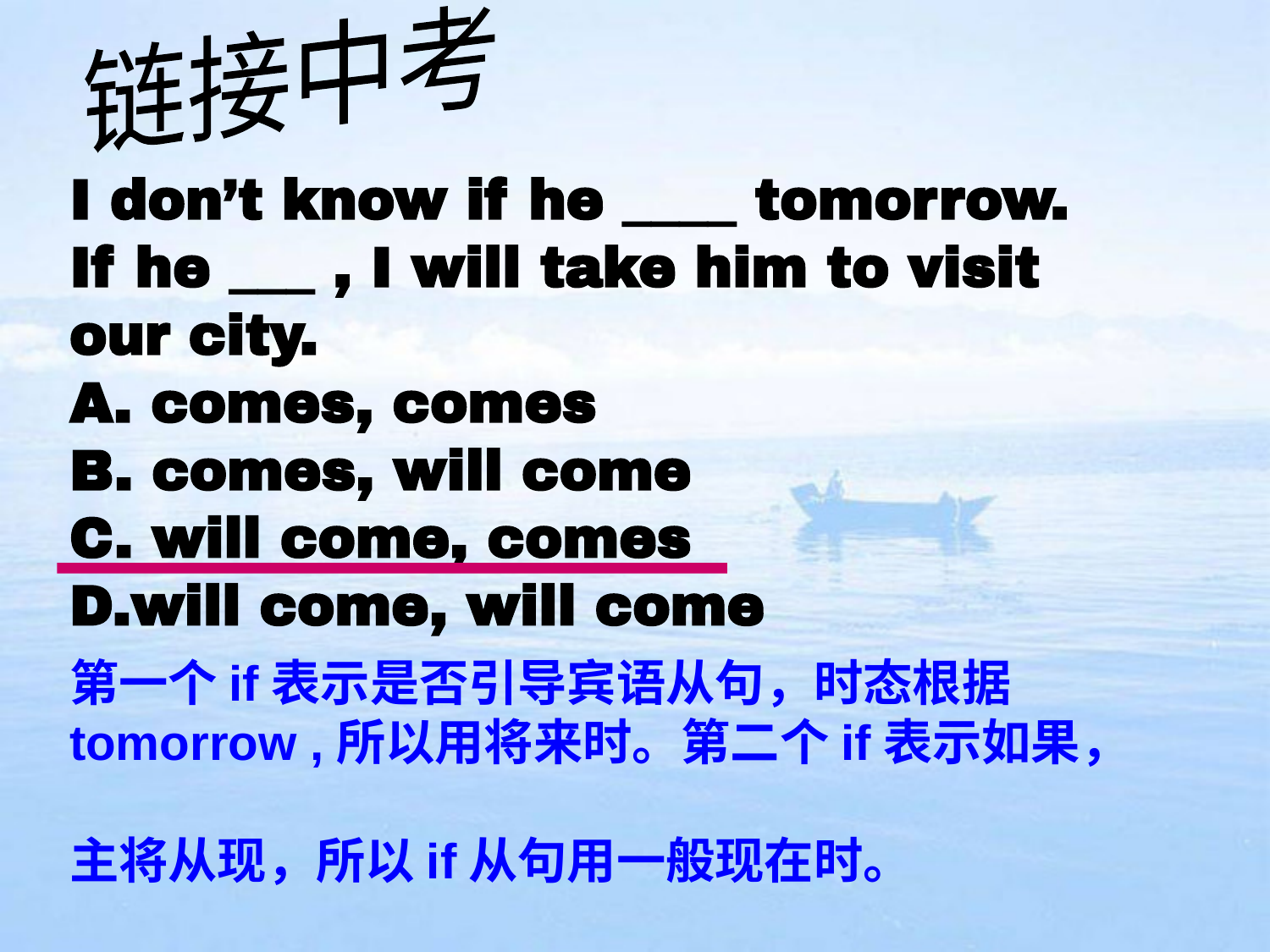

链接中考
I don’t know if he ____ tomorrow.
If he ___ , I will take him to visit
our city.
A. comes, comes
B. comes, will come
C. will come, comes
D.will come, will come

第一个if表示是否引导宾语从句，时态根据tomorrow ,所以用将来时。第二个if表示如果，
主将从现，所以if从句用一般现在时。